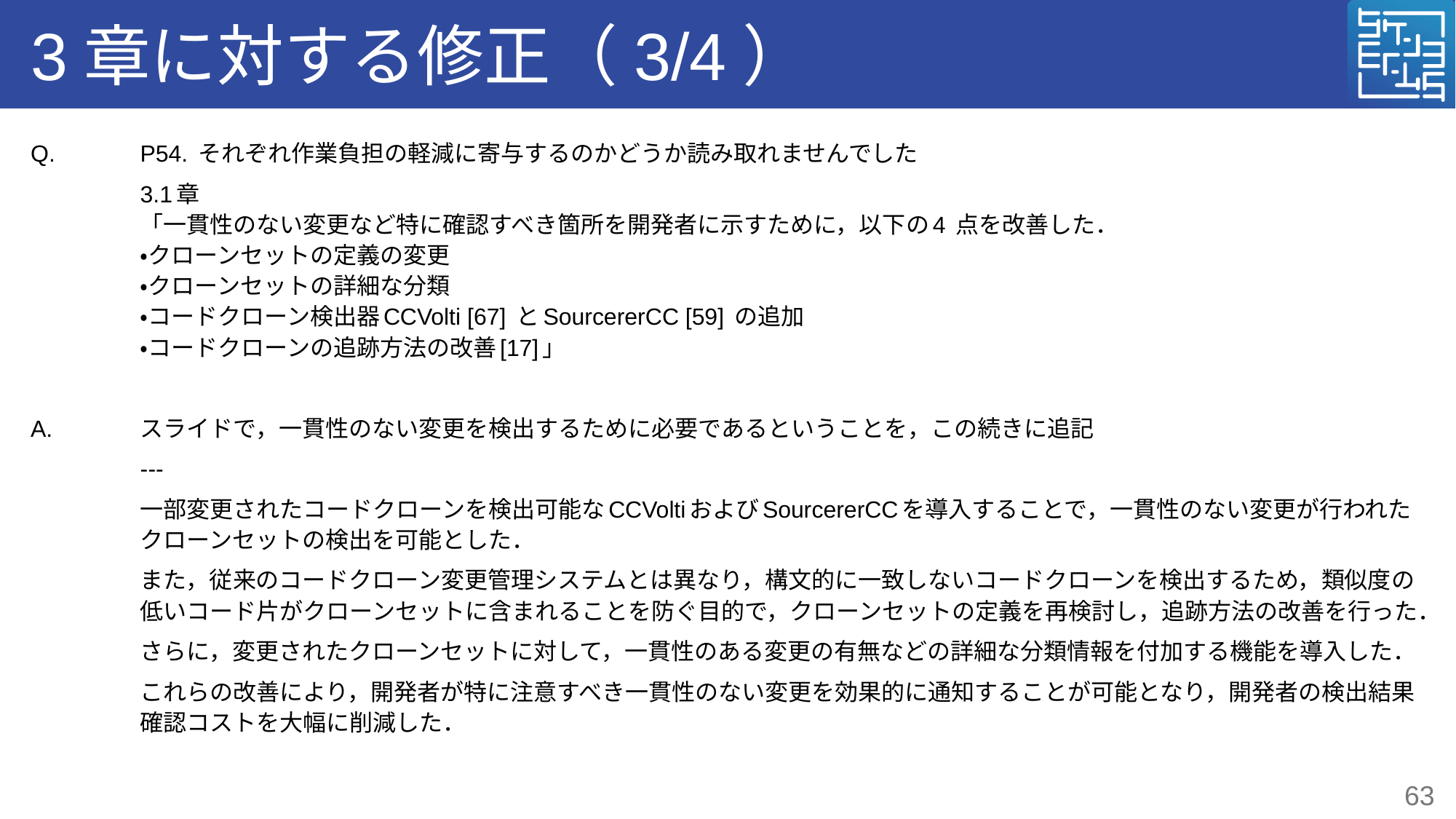

# 3章に対する修正（3/4）
Q.	P54. それぞれ作業負担の軽減に寄与するのかどうか読み取れませんでした
	3.1章
「一貫性のない変更など特に確認すべき箇所を開発者に示すために，以下の4 点を改善した．
•クローンセットの定義の変更
•クローンセットの詳細な分類
•コードクローン検出器CCVolti [67] とSourcererCC [59] の追加
•コードクローンの追跡方法の改善[17]」

A.	スライドで，一貫性のない変更を検出するために必要であるということを，この続きに追記
	---
	一部変更されたコードクローンを検出可能なCCVoltiおよびSourcererCCを導入することで，一貫性のない変更が行われたクローンセットの検出を可能とした．
	また，従来のコードクローン変更管理システムとは異なり，構文的に一致しないコードクローンを検出するため，類似度の低いコード片がクローンセットに含まれることを防ぐ目的で，クローンセットの定義を再検討し，追跡方法の改善を行った．
	さらに，変更されたクローンセットに対して，一貫性のある変更の有無などの詳細な分類情報を付加する機能を導入した．
	これらの改善により，開発者が特に注意すべき一貫性のない変更を効果的に通知することが可能となり，開発者の検出結果確認コストを大幅に削減した．

63